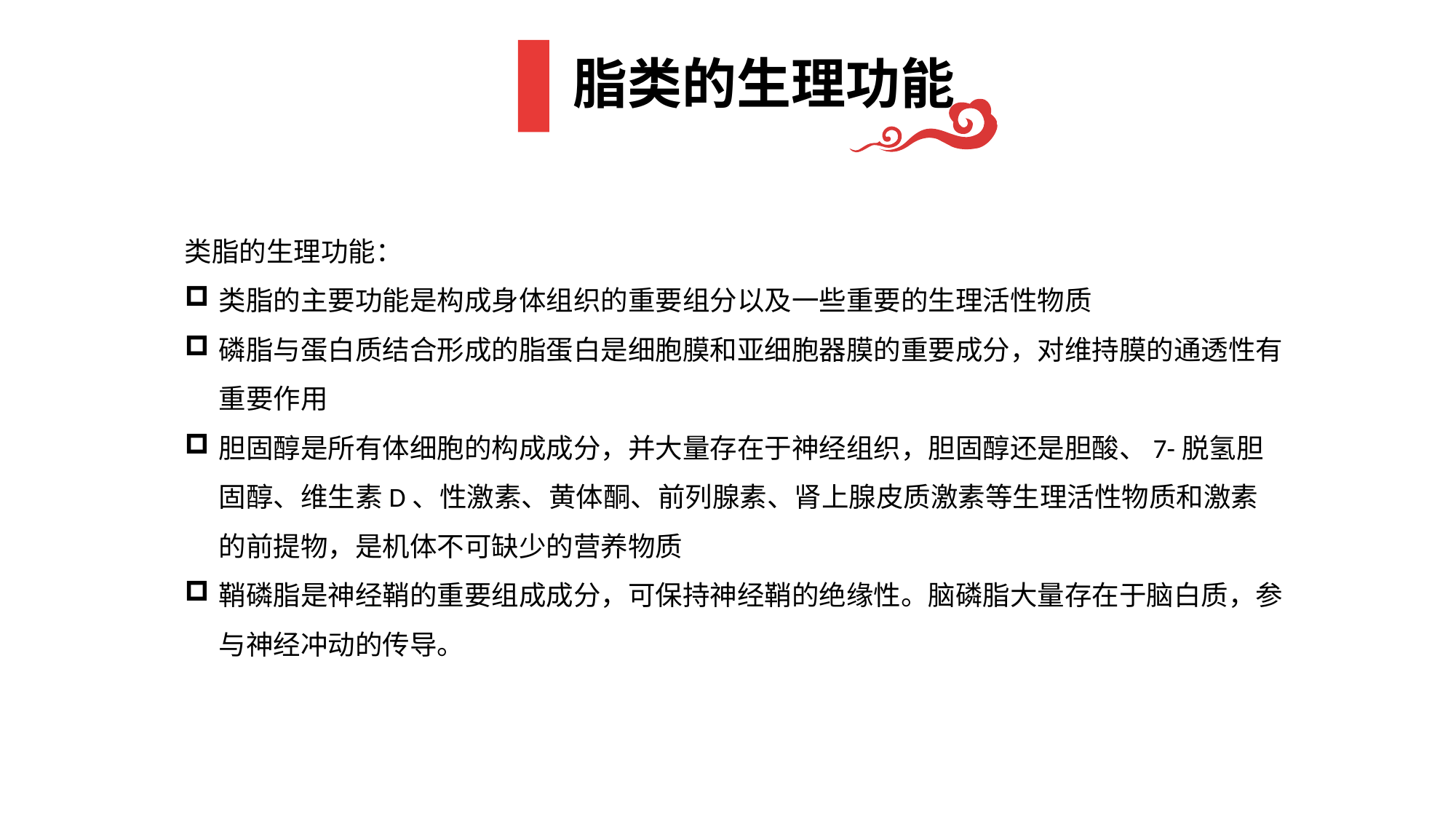

# 脂类的生理功能
类脂的生理功能：
类脂的主要功能是构成身体组织的重要组分以及一些重要的生理活性物质
磷脂与蛋白质结合形成的脂蛋白是细胞膜和亚细胞器膜的重要成分，对维持膜的通透性有重要作用
胆固醇是所有体细胞的构成成分，并大量存在于神经组织，胆固醇还是胆酸、7-脱氢胆固醇、维生素D、性激素、黄体酮、前列腺素、肾上腺皮质激素等生理活性物质和激素的前提物，是机体不可缺少的营养物质
鞘磷脂是神经鞘的重要组成成分，可保持神经鞘的绝缘性。脑磷脂大量存在于脑白质，参与神经冲动的传导。